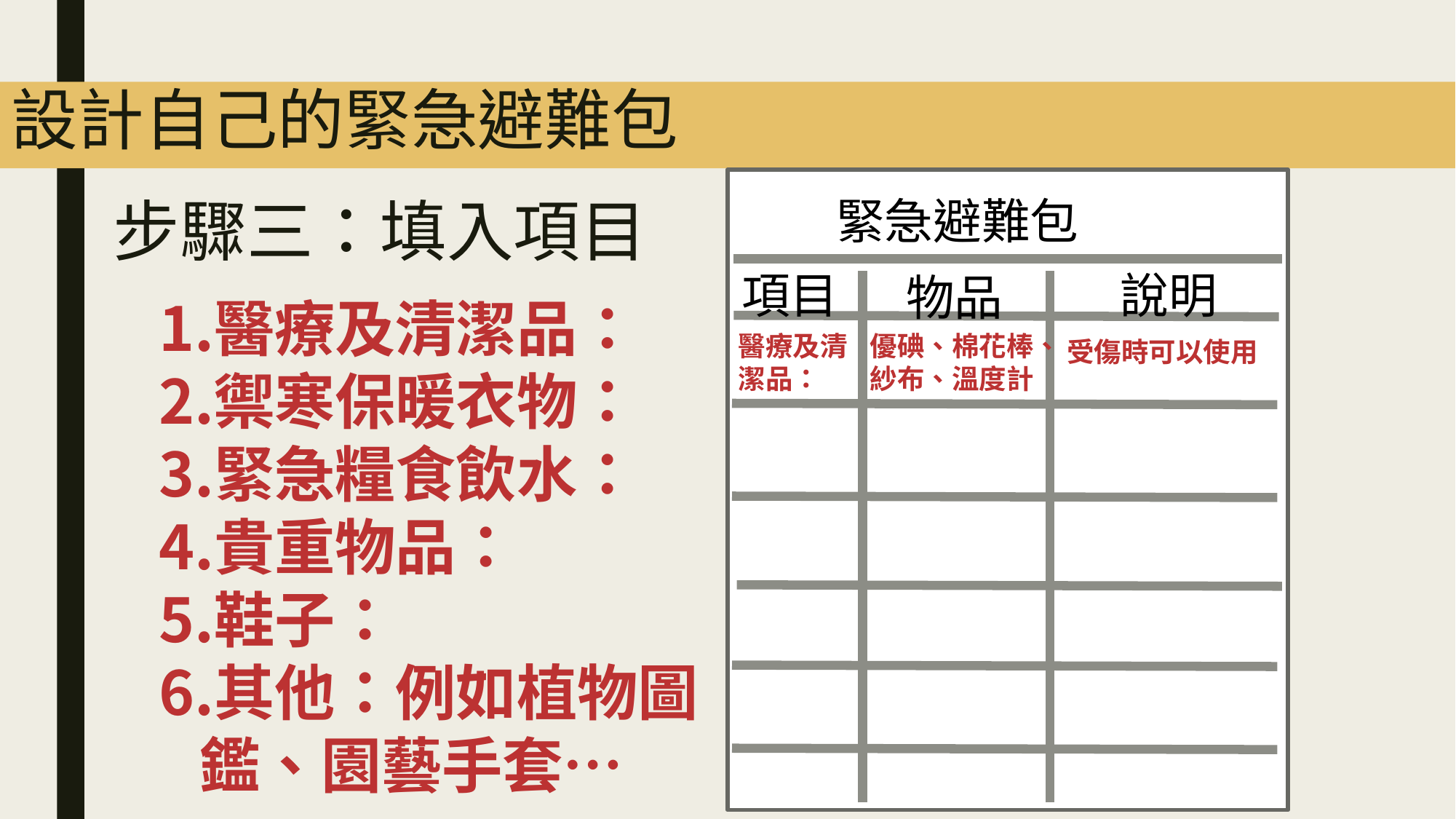

# 設計自己的緊急避難包

緊急避難包
說明
項目
物品
步驟三：填入項目
醫療及清潔品：
禦寒保暖衣物：
緊急糧食飲水：
貴重物品：
鞋子：
其他：例如植物圖鑑、園藝手套…

醫療及清潔品：
優碘、棉花棒、紗布、溫度計
受傷時可以使用